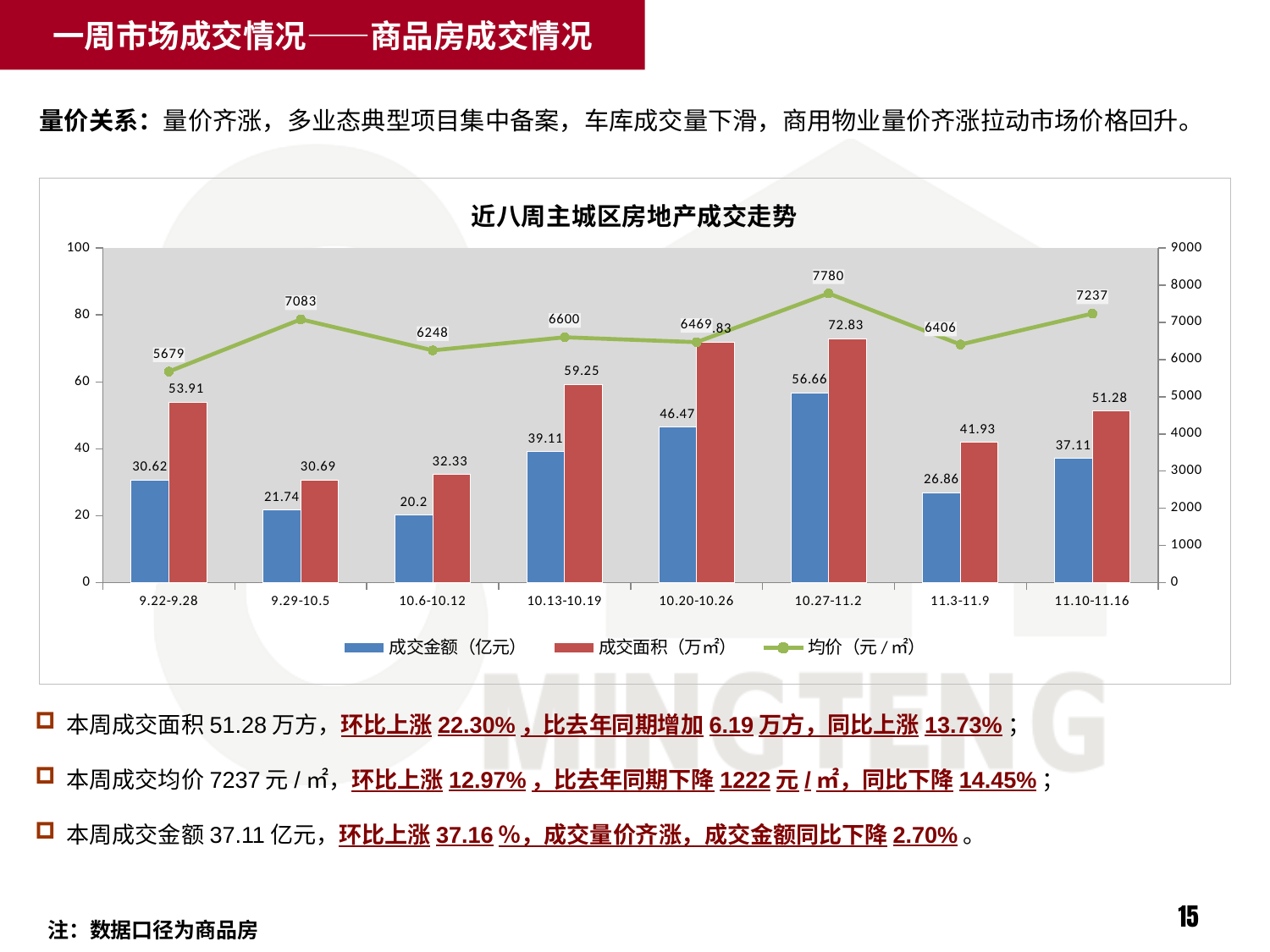

一周市场成交情况——商品房成交情况
量价关系：量价齐涨，多业态典型项目集中备案，车库成交量下滑，商用物业量价齐涨拉动市场价格回升。

### Chart

| Category | 成交金额（亿元） | 成交面积（万㎡） | 均价（元/㎡） |
|---|---|---|---|
| 9.22-9.28 | 30.62 | 53.91 | 5679.0 |
| 9.29-10.5 | 21.74 | 30.69 | 7083.0 |
| 10.6-10.12 | 20.2 | 32.33 | 6248.0 |
| 10.13-10.19 | 39.11 | 59.25 | 6600.0 |
| 10.20-10.26 | 46.47 | 71.83 | 6469.0 |
| 10.27-11.2 | 56.66000000000001 | 72.83 | 7780.0 |
| 11.3-11.9 | 26.86 | 41.93 | 6406.0 |
| 11.10-11.16 | 37.11 | 51.28 | 7237.0 |
 本周成交面积51.28万方，环比上涨22.30%，比去年同期增加6.19万方，同比上涨13.73%；

 本周成交均价7237元/㎡，环比上涨12.97%，比去年同期下降1222元/㎡，同比下降14.45%；

 本周成交金额37.11亿元，环比上涨37.16％，成交量价齐涨，成交金额同比下降2.70%。
15
注：数据口径为商品房